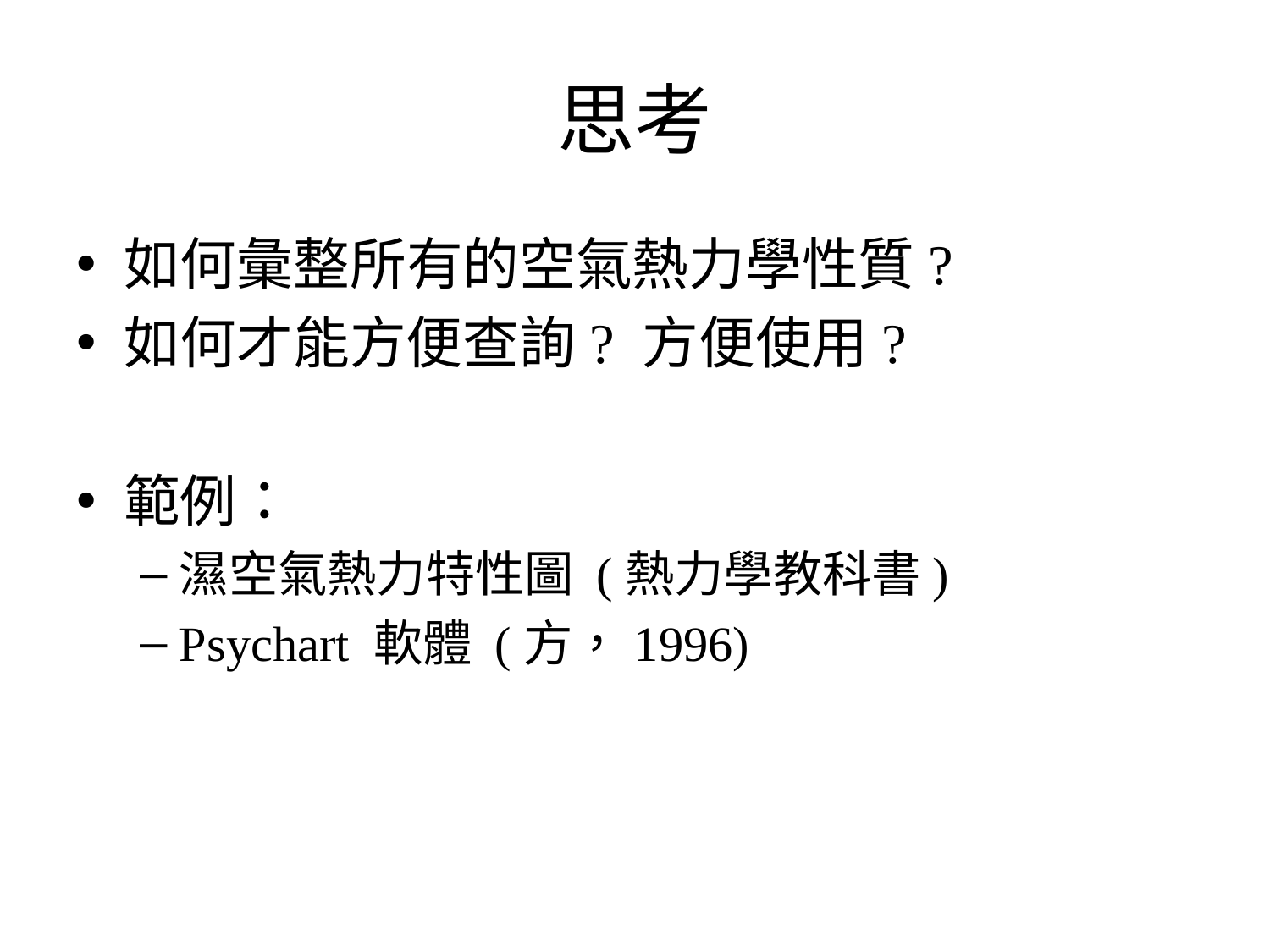

# 思考
如何彙整所有的空氣熱力學性質?
如何才能方便查詢? 方便使用?

範例：
濕空氣熱力特性圖 (熱力學教科書)
Psychart 軟體 (方，1996)